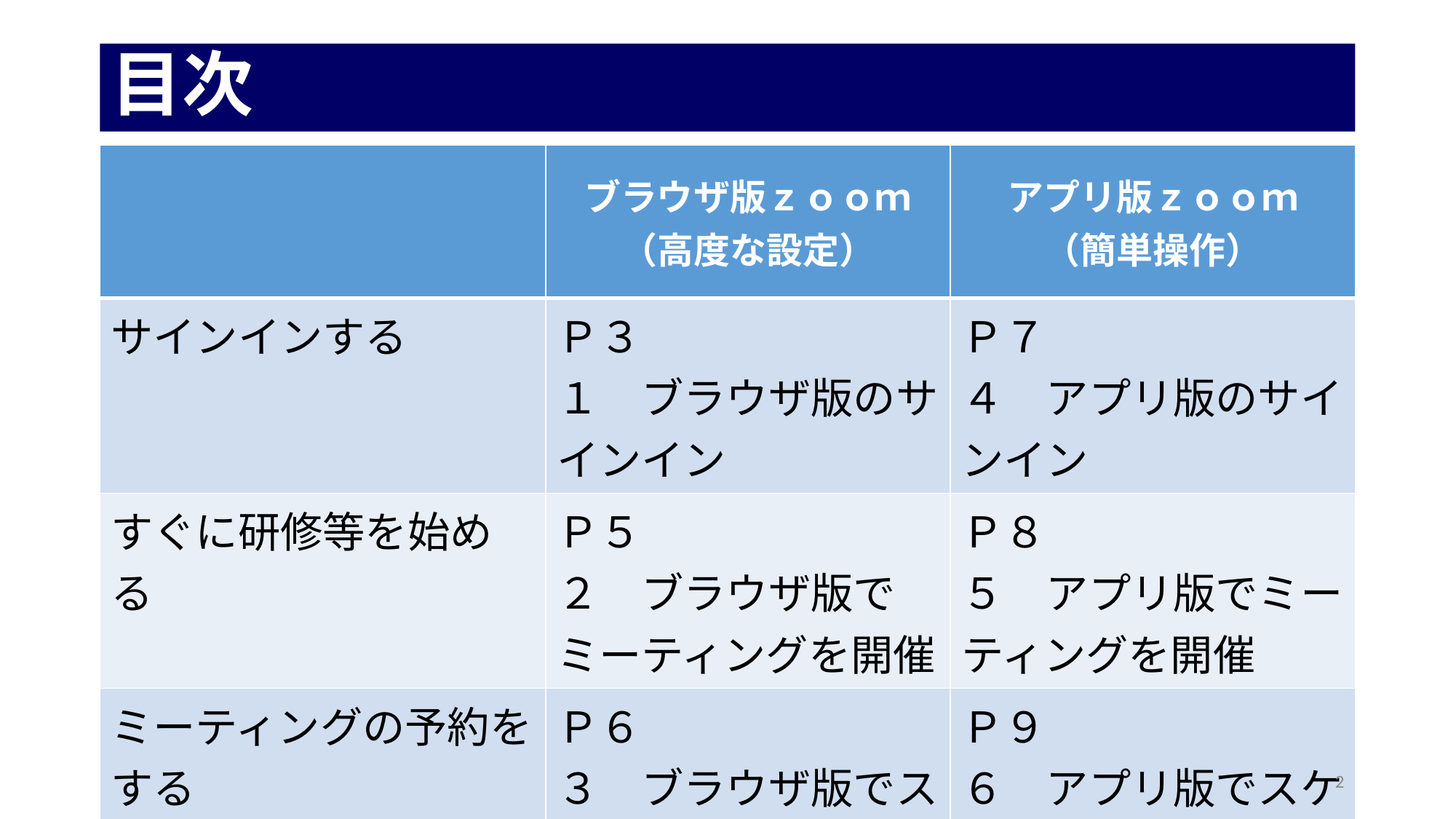

# 目次
|  | ブラウザ版ｚｏｏｍ （高度な設定） | アプリ版ｚｏｏｍ （簡単操作） |
| --- | --- | --- |
| サインインする | Ｐ３ １　ブラウザ版のサインイン | Ｐ７ ４　アプリ版のサインイン |
| すぐに研修等を始める | Ｐ５ ２　ブラウザ版でミーティングを開催 | Ｐ８ ５　アプリ版でミーティングを開催 |
| ミーティングの予約をする | Ｐ６ ３　ブラウザ版でスケジュール | Ｐ９ ６　アプリ版でスケジュール |
2